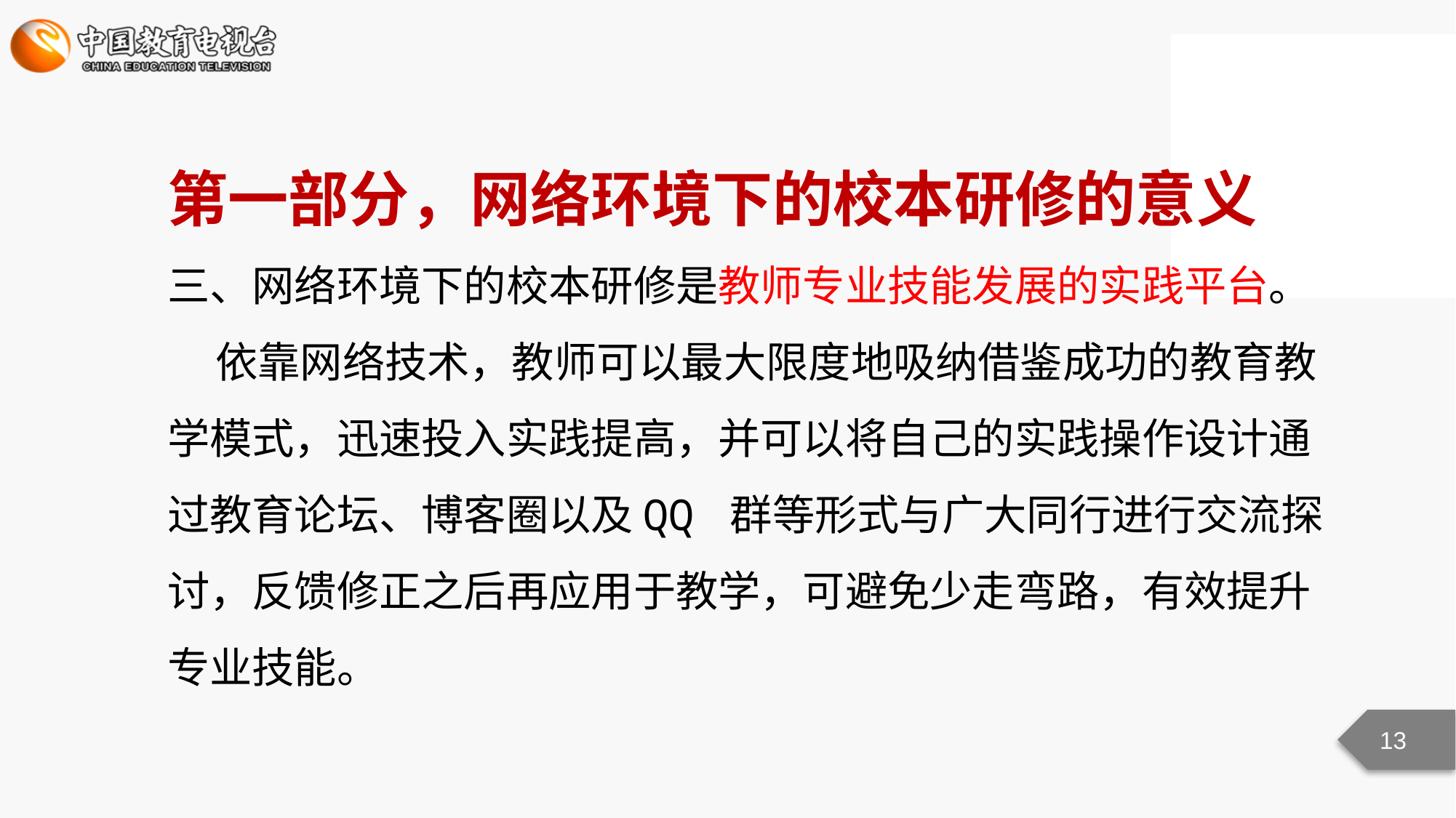

第一部分，网络环境下的校本研修的意义
三、网络环境下的校本研修是教师专业技能发展的实践平台。
    依靠网络技术，教师可以最大限度地吸纳借鉴成功的教育教学模式，迅速投入实践提高，并可以将自己的实践操作设计通过教育论坛、博客圈以及QQ 群等形式与广大同行进行交流探讨，反馈修正之后再应用于教学，可避免少走弯路，有效提升专业技能。